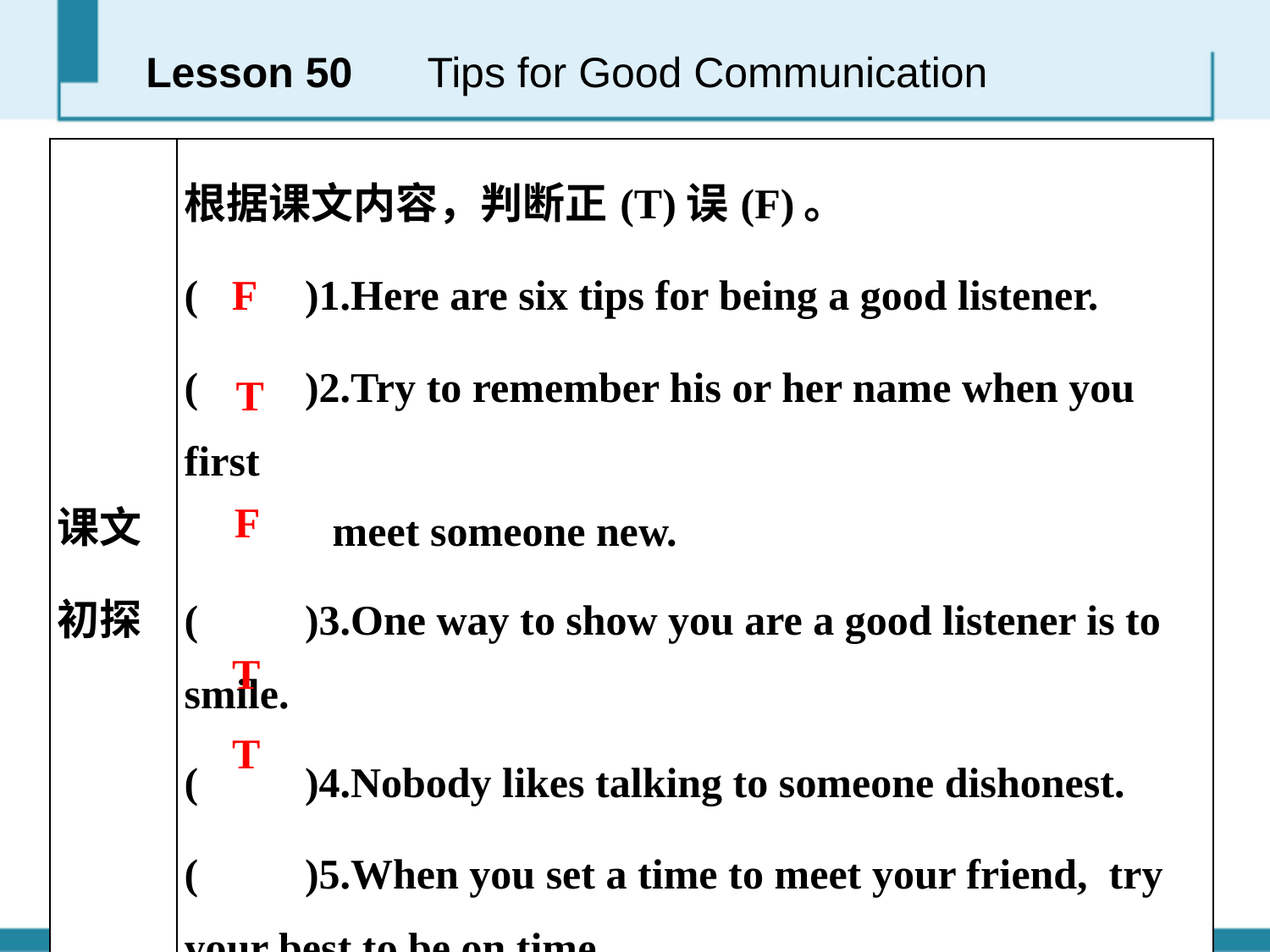

Lesson 50 　Tips for Good Communication
| 课文初探 | 根据课文内容，判断正(T)误(F)。 (　　)1.Here are six tips for being a good listener. (　　)2.Try to remember his or her name when you first meet someone new. (　　)3.One way to show you are a good listener is to smile. (　　)4.Nobody likes talking to someone dishonest. (　　)5.When you set a time to meet your friend, try your best to be on time. |
| --- | --- |
F
T
F
T
T